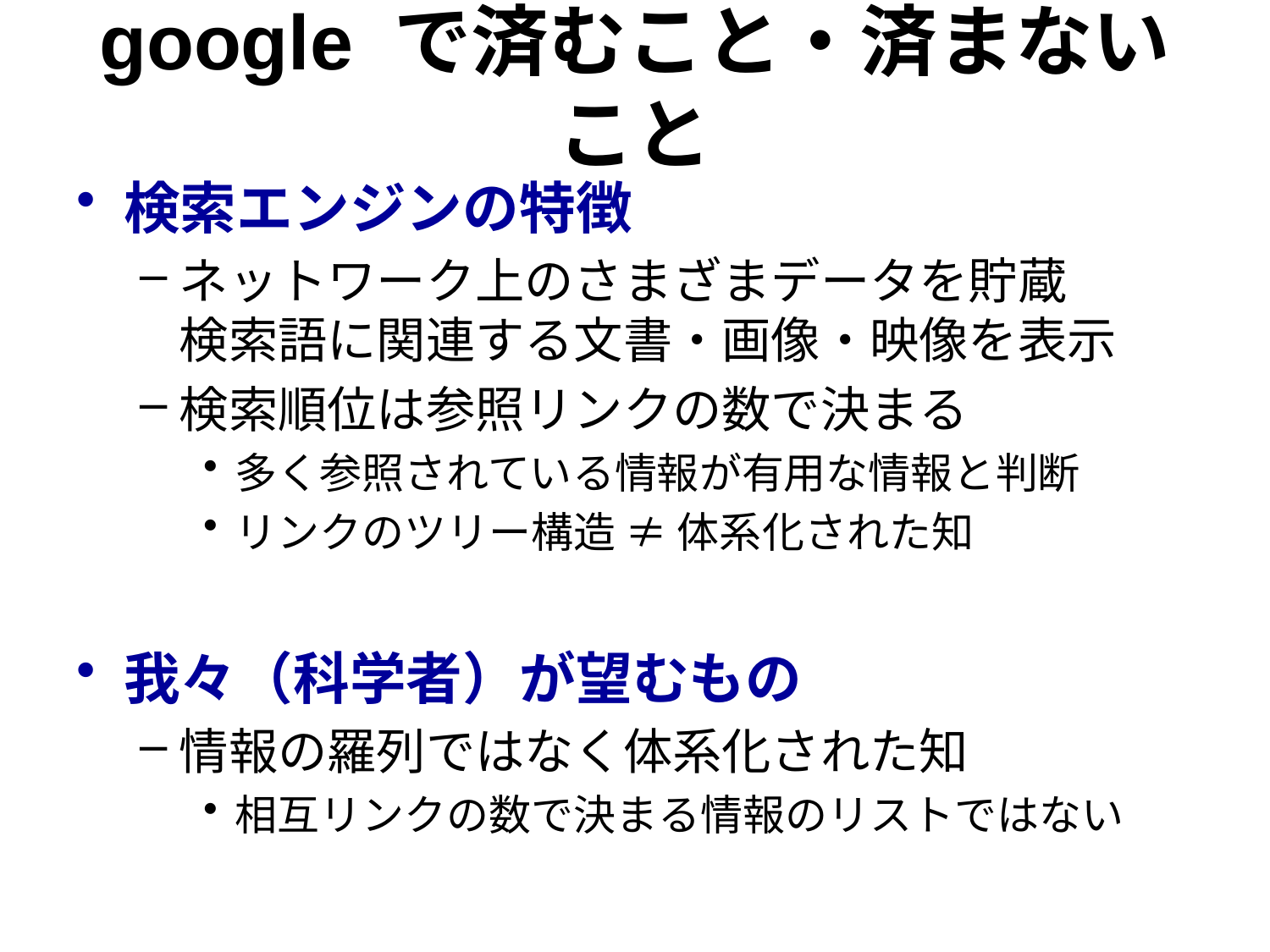

# google で済むこと・済まないこと
検索エンジンの特徴
ネットワーク上のさまざまデータを貯蔵
検索語に関連する文書・画像・映像を表示
検索順位は参照リンクの数で決まる
多く参照されている情報が有用な情報と判断
リンクのツリー構造 ≠ 体系化された知

我々（科学者）が望むもの
情報の羅列ではなく体系化された知
相互リンクの数で決まる情報のリストではない